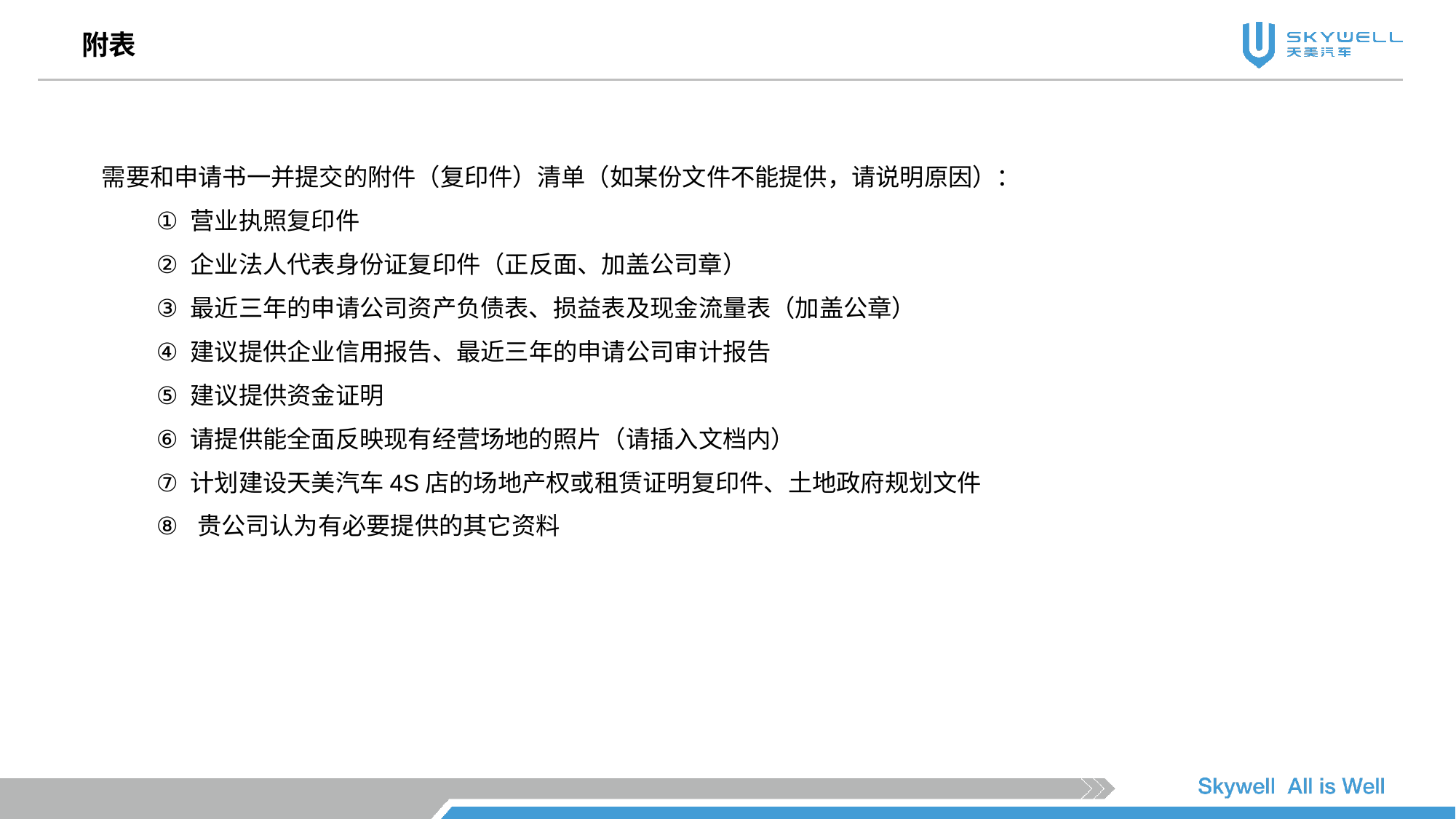

附表
需要和申请书一并提交的附件（复印件）清单（如某份文件不能提供，请说明原因）：
营业执照复印件
企业法人代表身份证复印件（正反面、加盖公司章）
最近三年的申请公司资产负债表、损益表及现金流量表（加盖公章）
建议提供企业信用报告、最近三年的申请公司审计报告
建议提供资金证明
请提供能全面反映现有经营场地的照片（请插入文档内）
计划建设天美汽车4S店的场地产权或租赁证明复印件、土地政府规划文件
贵公司认为有必要提供的其它资料